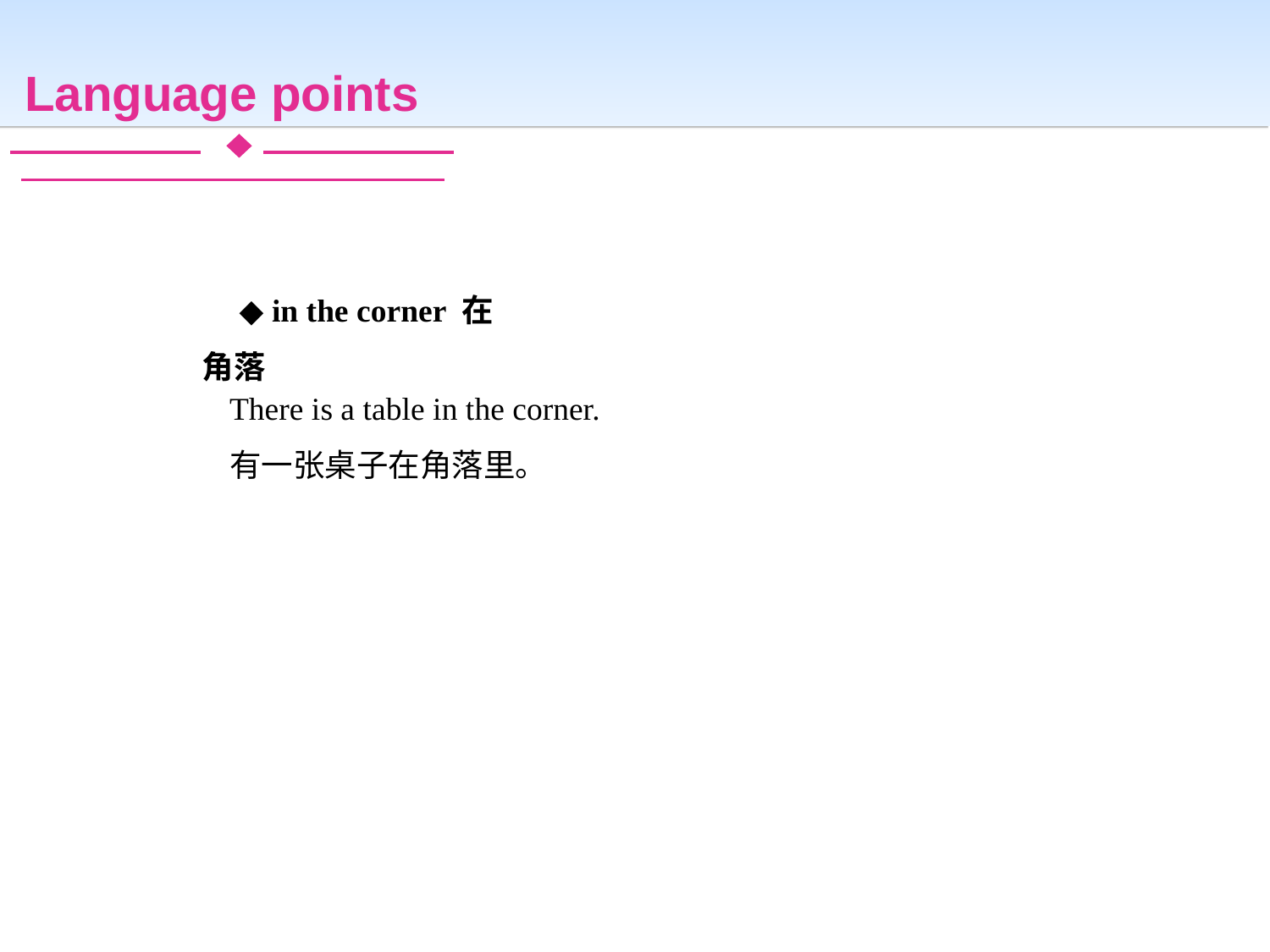

Language points

◆ in the corner 在角落
There is a table in the corner.
有一张桌子在角落里。